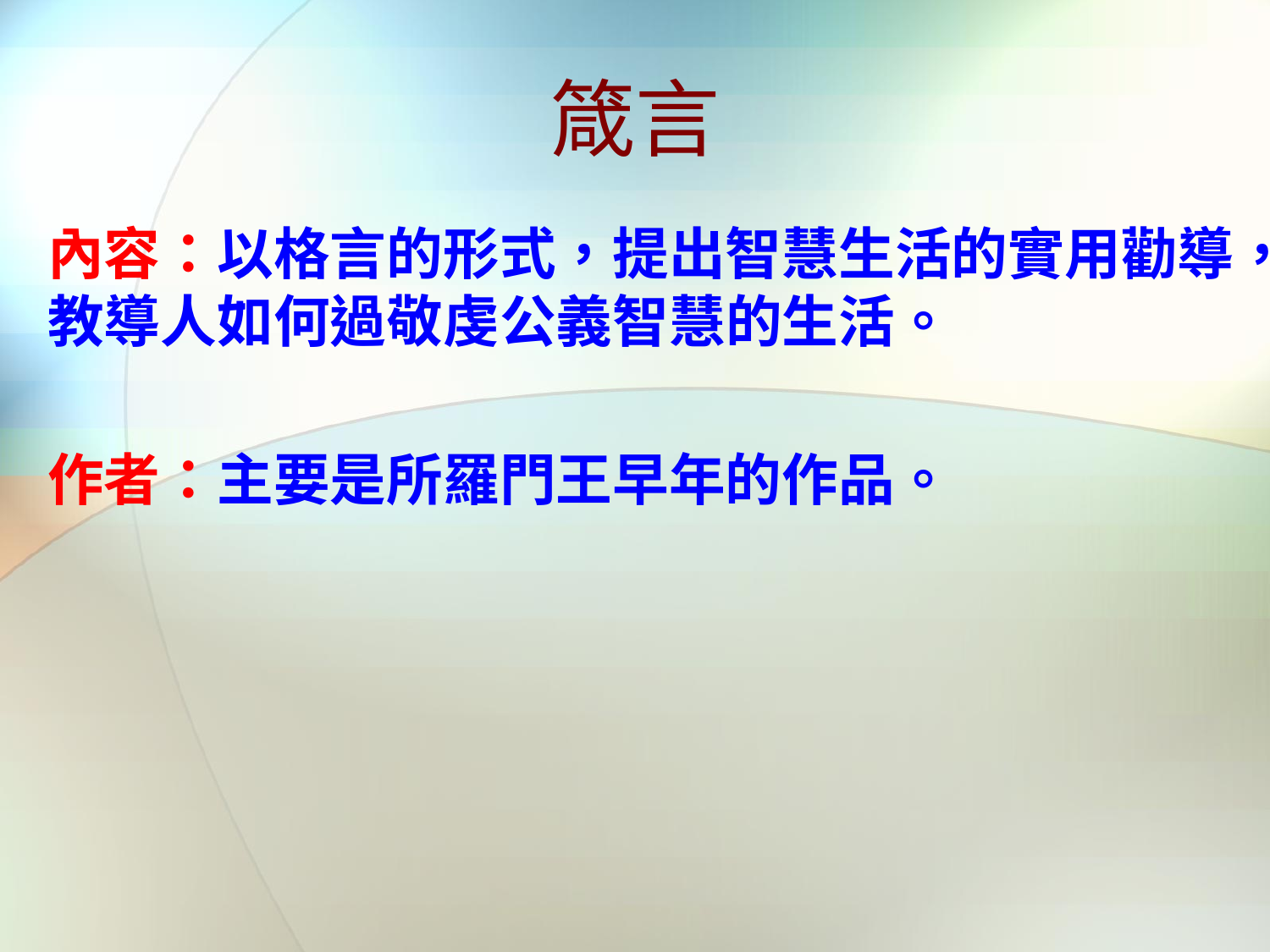

# 箴言

內容：以格言的形式，提出智慧生活的實用勸導，教導人如何過敬虔公義智慧的生活。

作者：主要是所羅門王早年的作品。